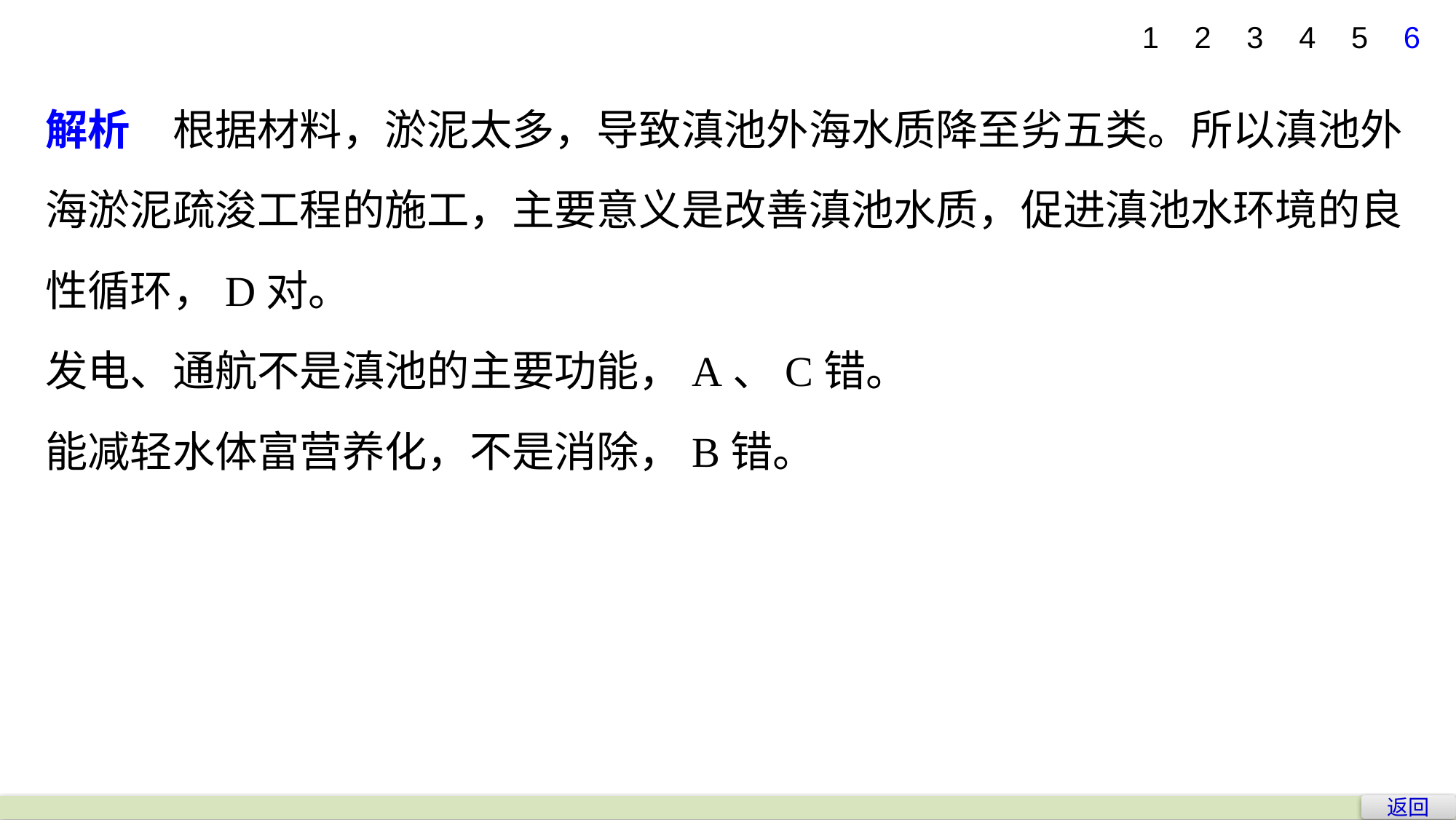

1
2
3
4
5
6
解析　根据材料，淤泥太多，导致滇池外海水质降至劣五类。所以滇池外海淤泥疏浚工程的施工，主要意义是改善滇池水质，促进滇池水环境的良性循环，D对。
发电、通航不是滇池的主要功能，A、C错。
能减轻水体富营养化，不是消除，B错。
返回